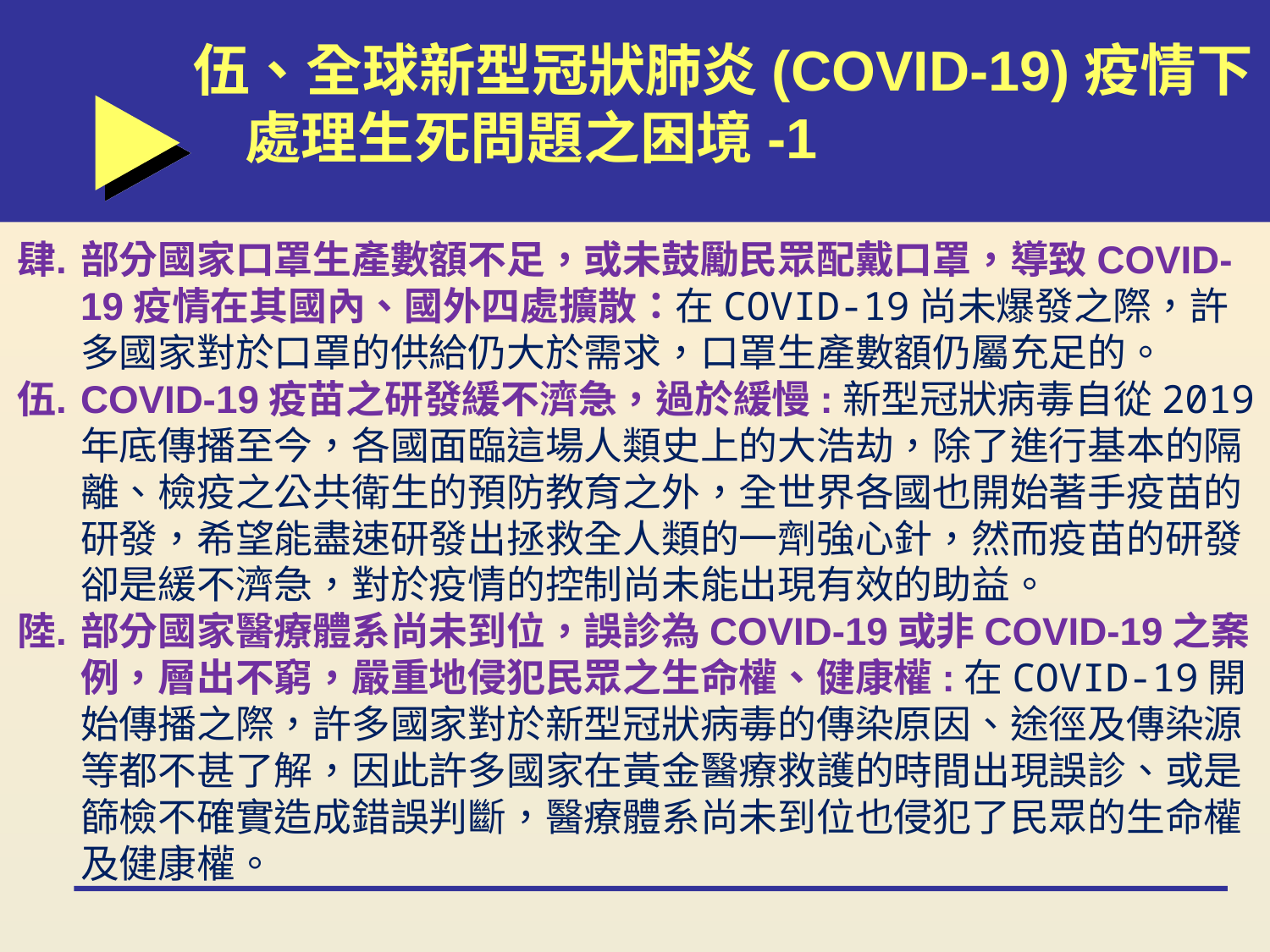

伍、全球新型冠狀肺炎(COVID-19)疫情下
    處理生死問題之困境-1

部分國家口罩生產數額不足，或未鼓勵民眾配戴口罩，導致COVID-19疫情在其國內、國外四處擴散：在COVID-19尚未爆發之際，許多國家對於口罩的供給仍大於需求，口罩生產數額仍屬充足的。
COVID-19疫苗之研發緩不濟急，過於緩慢:新型冠狀病毒自從2019年底傳播至今，各國面臨這場人類史上的大浩劫，除了進行基本的隔離、檢疫之公共衛生的預防教育之外，全世界各國也開始著手疫苗的研發，希望能盡速研發出拯救全人類的一劑強心針，然而疫苗的研發卻是緩不濟急，對於疫情的控制尚未能出現有效的助益。
部分國家醫療體系尚未到位，誤診為COVID-19或非COVID-19之案例，層出不窮，嚴重地侵犯民眾之生命權、健康權:在COVID-19開始傳播之際，許多國家對於新型冠狀病毒的傳染原因、途徑及傳染源等都不甚了解，因此許多國家在黃金醫療救護的時間出現誤診、或是篩檢不確實造成錯誤判斷，醫療體系尚未到位也侵犯了民眾的生命權及健康權。